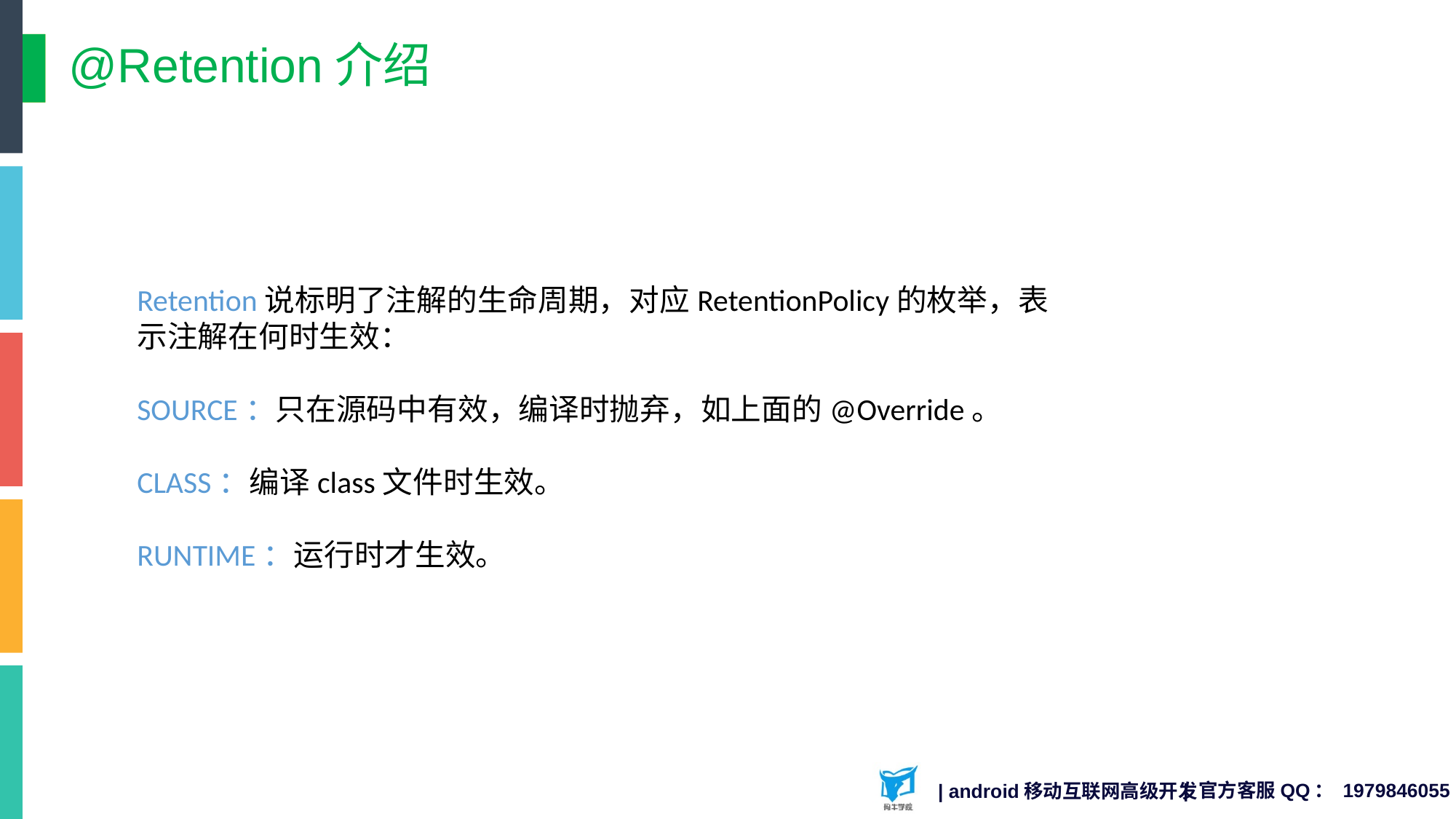

# @Retention介绍

Retention说标明了注解的生命周期，对应RetentionPolicy的枚举，表示注解在何时生效：

SOURCE：只在源码中有效，编译时抛弃，如上面的@Override。

CLASS：编译class文件时生效。

RUNTIME：运行时才生效。